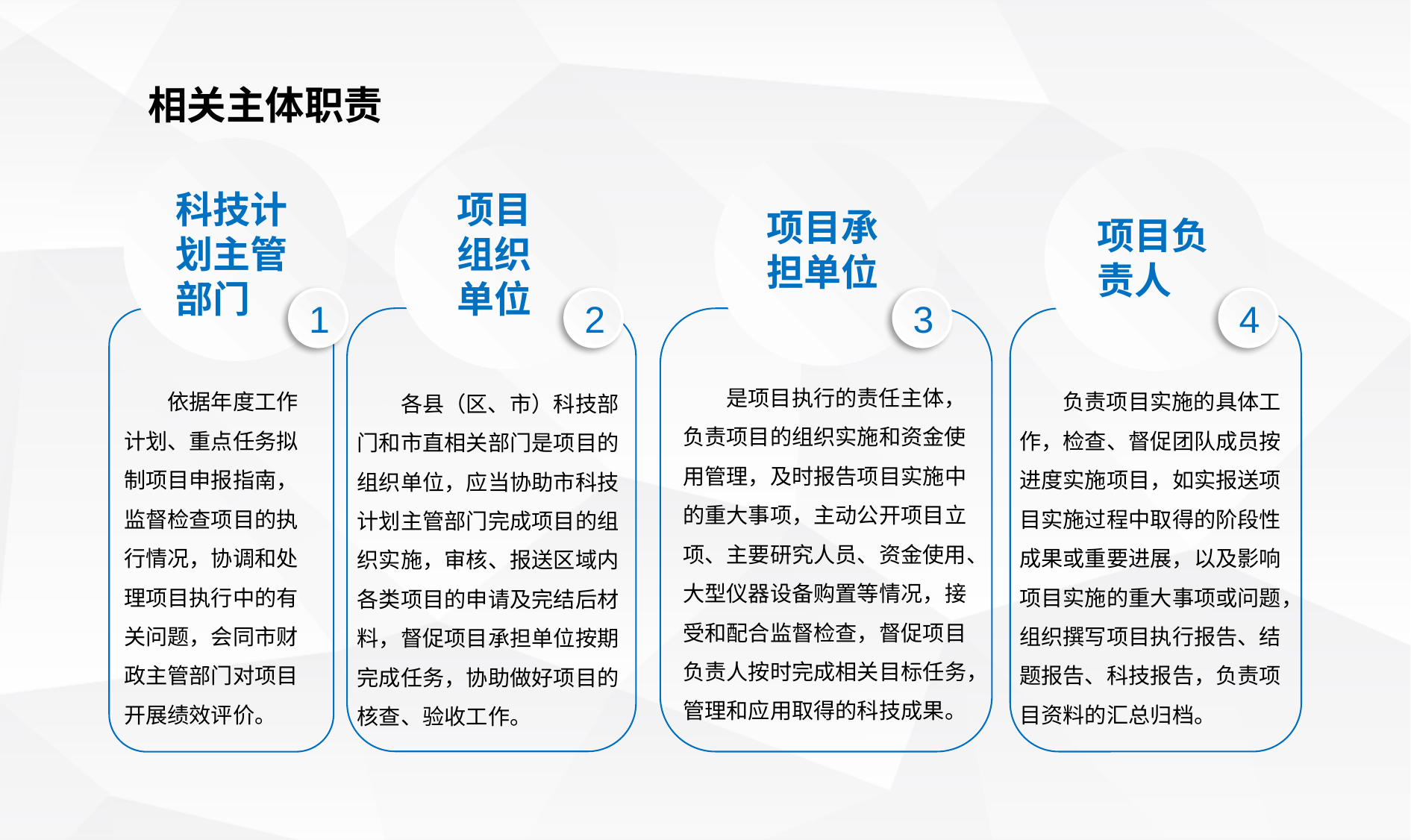

相关主体职责

项目组织单位
科技计划主管部门
1
项目承担单位
项目负责人
2
3
4

是项目执行的责任主体，负责项目的组织实施和资金使用管理，及时报告项目实施中的重大事项，主动公开项目立项、主要研究人员、资金使用、大型仪器设备购置等情况，接受和配合监督检查，督促项目负责人按时完成相关目标任务，管理和应用取得的科技成果。
依据年度工作计划、重点任务拟制项目申报指南，监督检查项目的执行情况，协调和处理项目执行中的有关问题，会同市财政主管部门对项目开展绩效评价。
负责项目实施的具体工作，检查、督促团队成员按进度实施项目，如实报送项目实施过程中取得的阶段性成果或重要进展，以及影响项目实施的重大事项或问题，组织撰写项目执行报告、结题报告、科技报告，负责项目资料的汇总归档。
各县（区、市）科技部门和市直相关部门是项目的组织单位，应当协助市科技计划主管部门完成项目的组织实施，审核、报送区域内各类项目的申请及完结后材料，督促项目承担单位按期完成任务，协助做好项目的核查、验收工作。